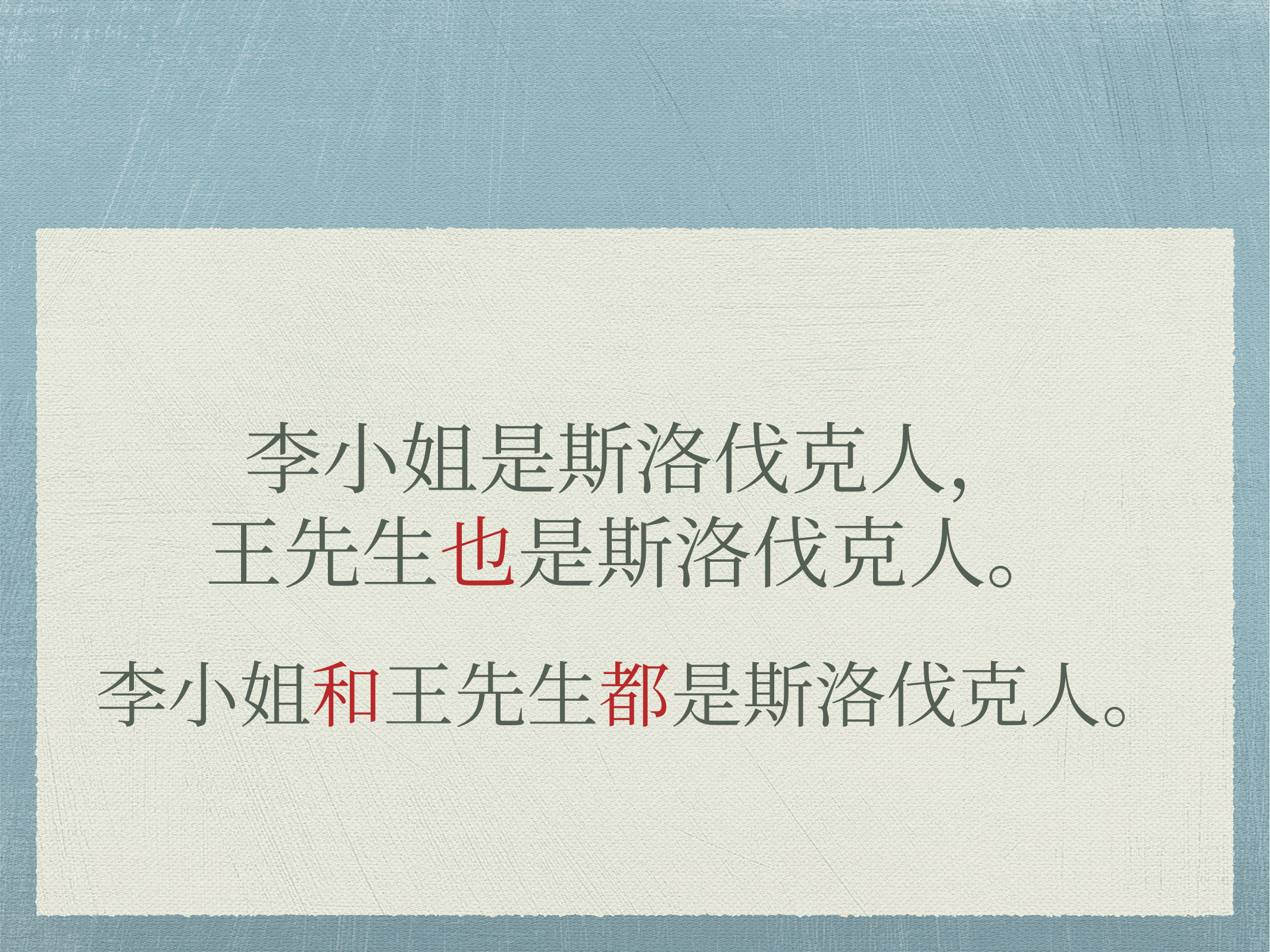

#
李小姐是斯洛伐克人，
王先生也是斯洛伐克人。
李小姐和王先生都是斯洛伐克人。